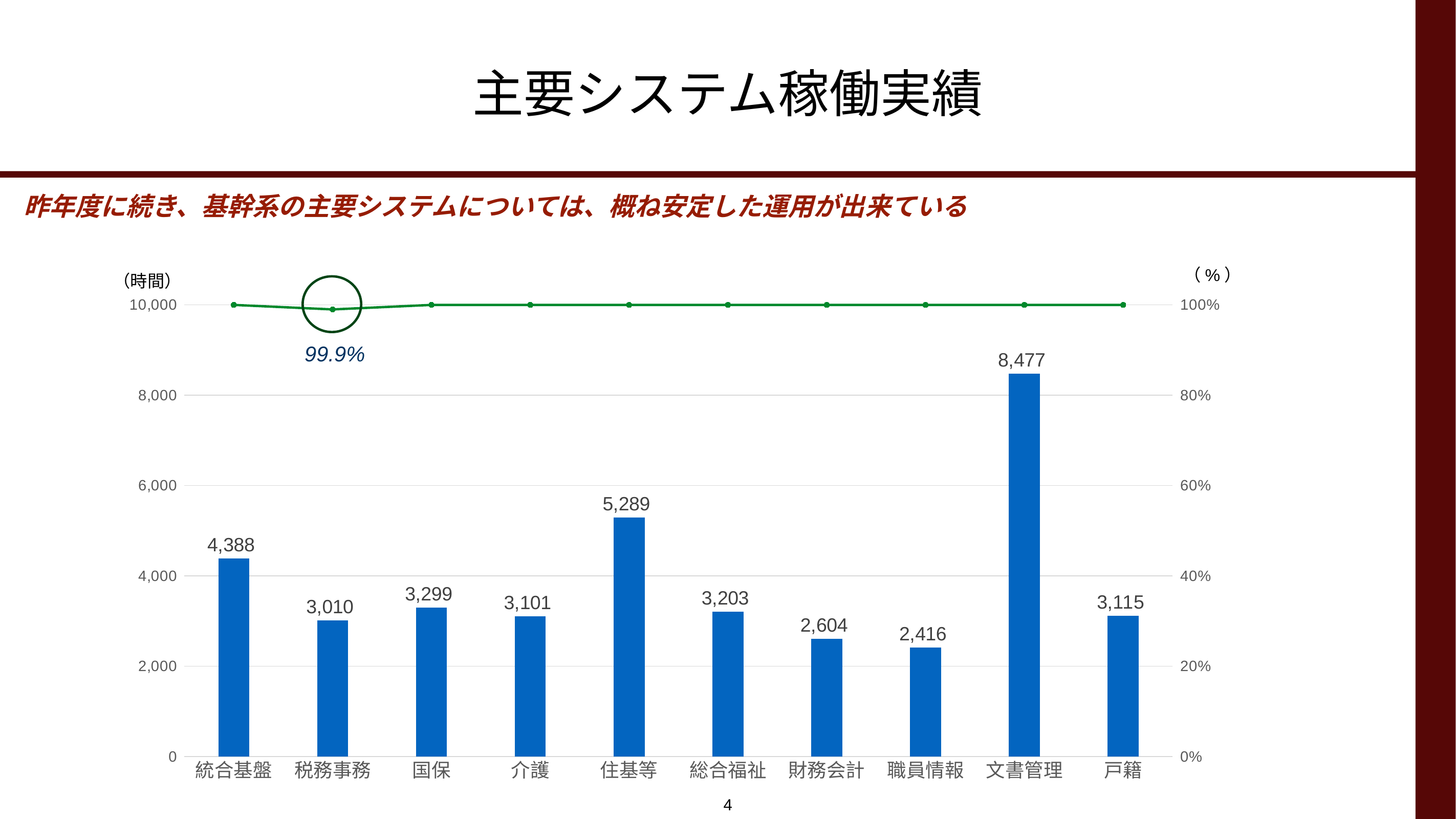

# 主要システム稼働実績
昨年度に続き、基幹系の主要システムについては、概ね安定した運用が出来ている
（%）
（時間）

### Chart

| Category | 系列 1 | 系列 2 |
|---|---|---|
| 統合基盤 | 4388.0 | 1.0 |
| 税務事務 | 3010.0 | 0.99 |
| 国保 | 3299.0 | 1.0 |
| 介護 | 3101.0 | 1.0 |
| 住基等 | 5289.0 | 1.0 |
| 総合福祉 | 3203.0 | 1.0 |
| 財務会計 | 2604.0 | 1.0 |
| 職員情報 | 2416.0 | 1.0 |
| 文書管理 | 8477.0 | 1.0 |
| 戸籍 | 3115.0 | 1.0 |
99.9%
4